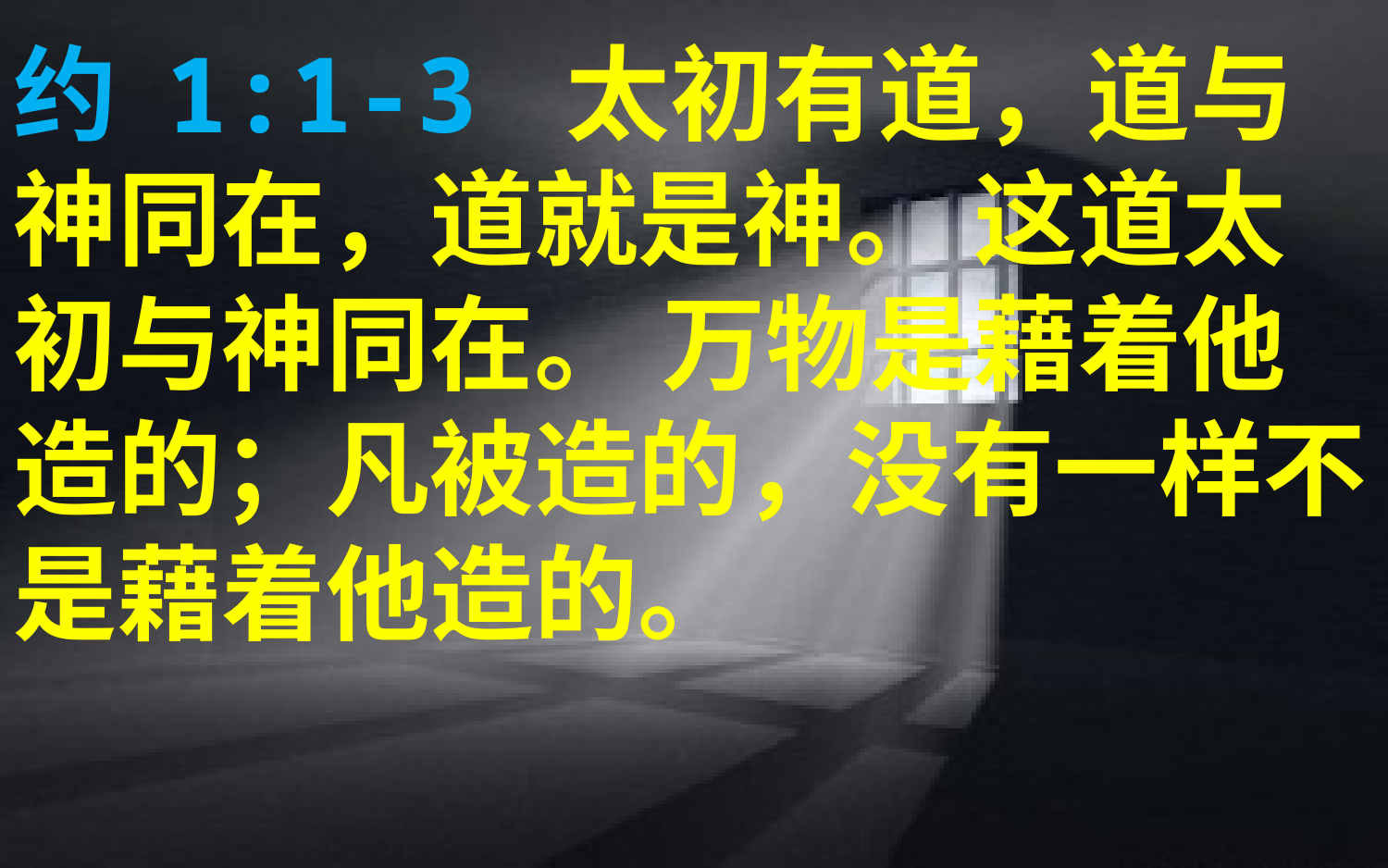

约 1:1-3 太初有道，道与神同在，道就是神。 这道太初与神同在。 万物是藉着他造的；凡被造的，没有一样不是藉着他造的。